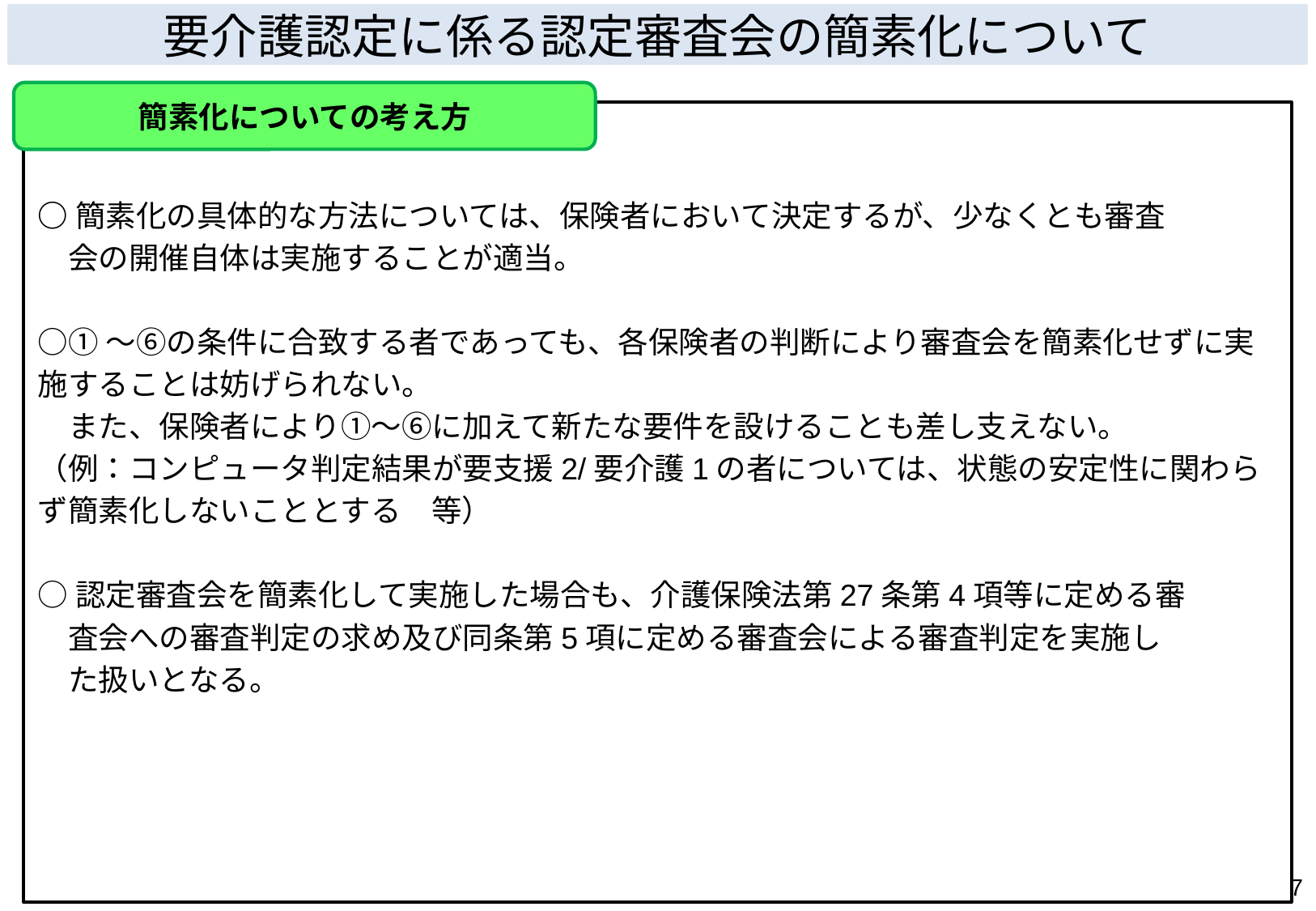

要介護認定に係る認定審査会の簡素化について
簡素化についての考え方

○簡素化の具体的な方法については、保険者において決定するが、少なくとも審査
　会の開催自体は実施することが適当。

○①～⑥の条件に合致する者であっても、各保険者の判断により審査会を簡素化せずに実施することは妨げられない。
　また、保険者により①～⑥に加えて新たな要件を設けることも差し支えない。
（例：コンピュータ判定結果が要支援2/要介護1の者については、状態の安定性に関わらず簡素化しないこととする　等）

○認定審査会を簡素化して実施した場合も、介護保険法第27条第4項等に定める審
　査会への審査判定の求め及び同条第5項に定める審査会による審査判定を実施し
　た扱いとなる。

7